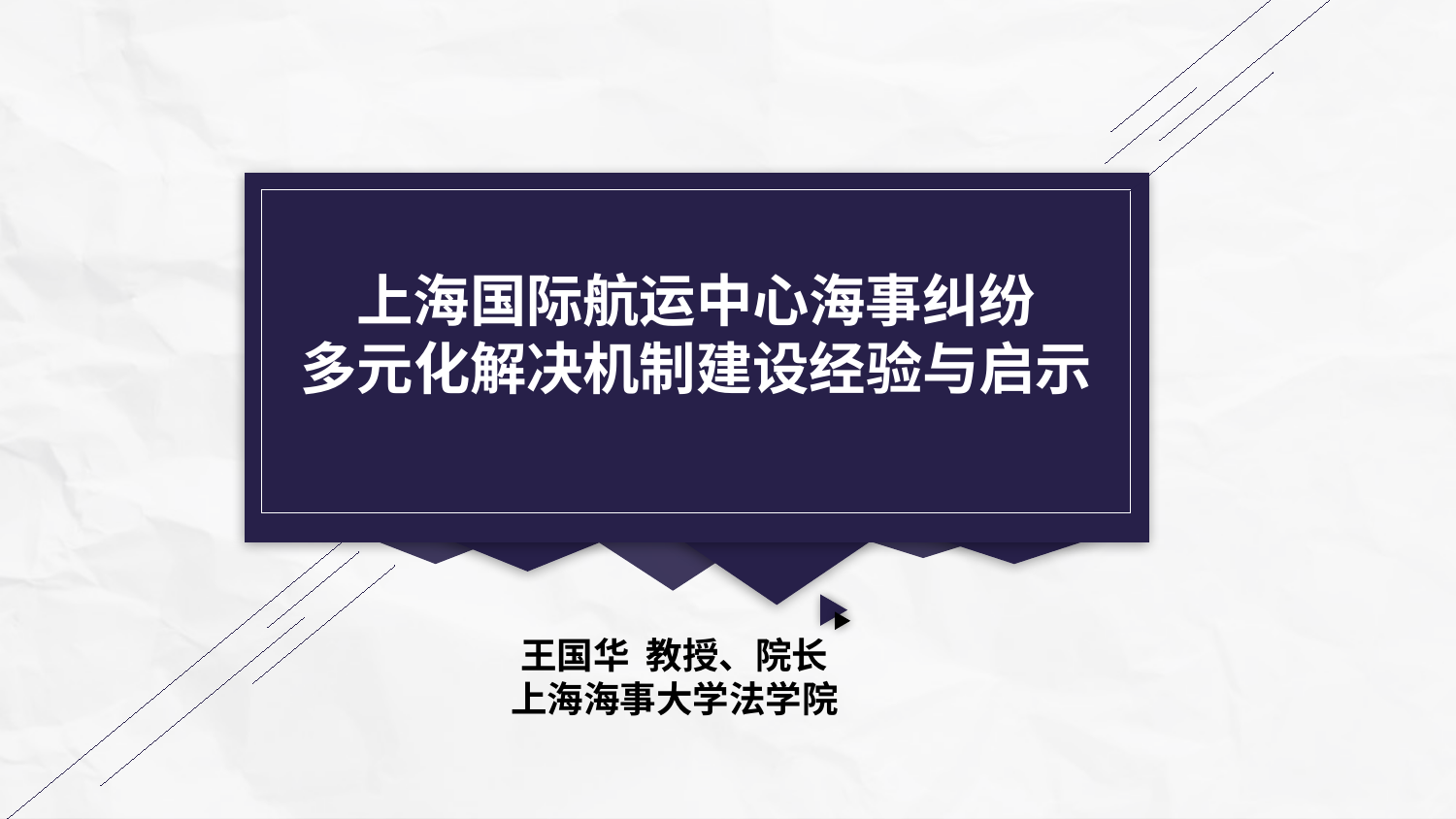

上海国际航运中心海事纠纷
多元化解决机制建设经验与启示

王国华  教授、院长
上海海事大学法学院